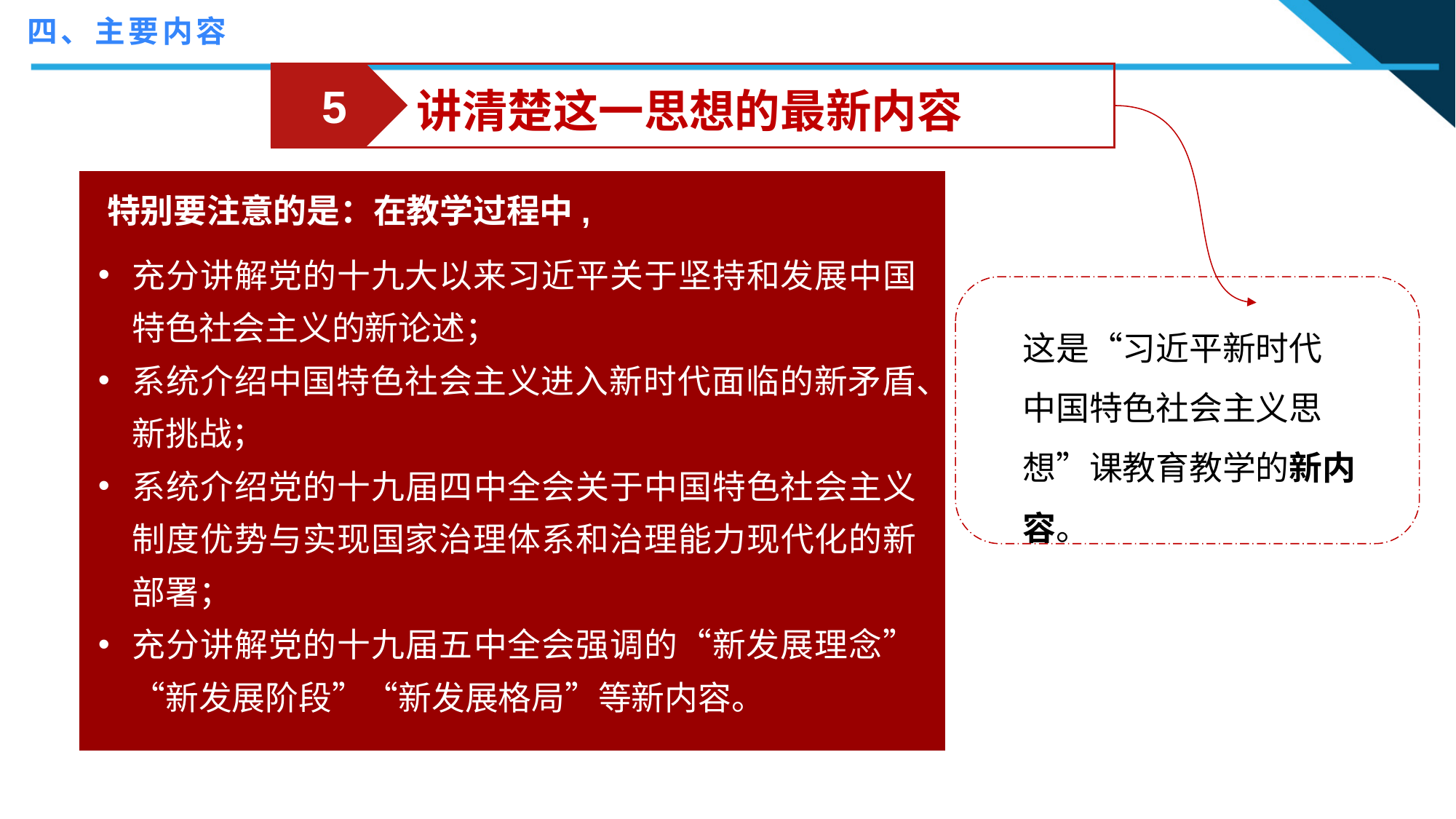

四、主要内容

 5
讲清楚这一思想的最新内容

特别要注意的是：在教学过程中,
充分讲解党的十九大以来习近平关于坚持和发展中国特色社会主义的新论述；
系统介绍中国特色社会主义进入新时代面临的新矛盾、新挑战；
系统介绍党的十九届四中全会关于中国特色社会主义制度优势与实现国家治理体系和治理能力现代化的新部署；
充分讲解党的十九届五中全会强调的“新发展理念”“新发展阶段”“新发展格局”等新内容。

这是“习近平新时代
中国特色社会主义思想”课教育教学的新内容。